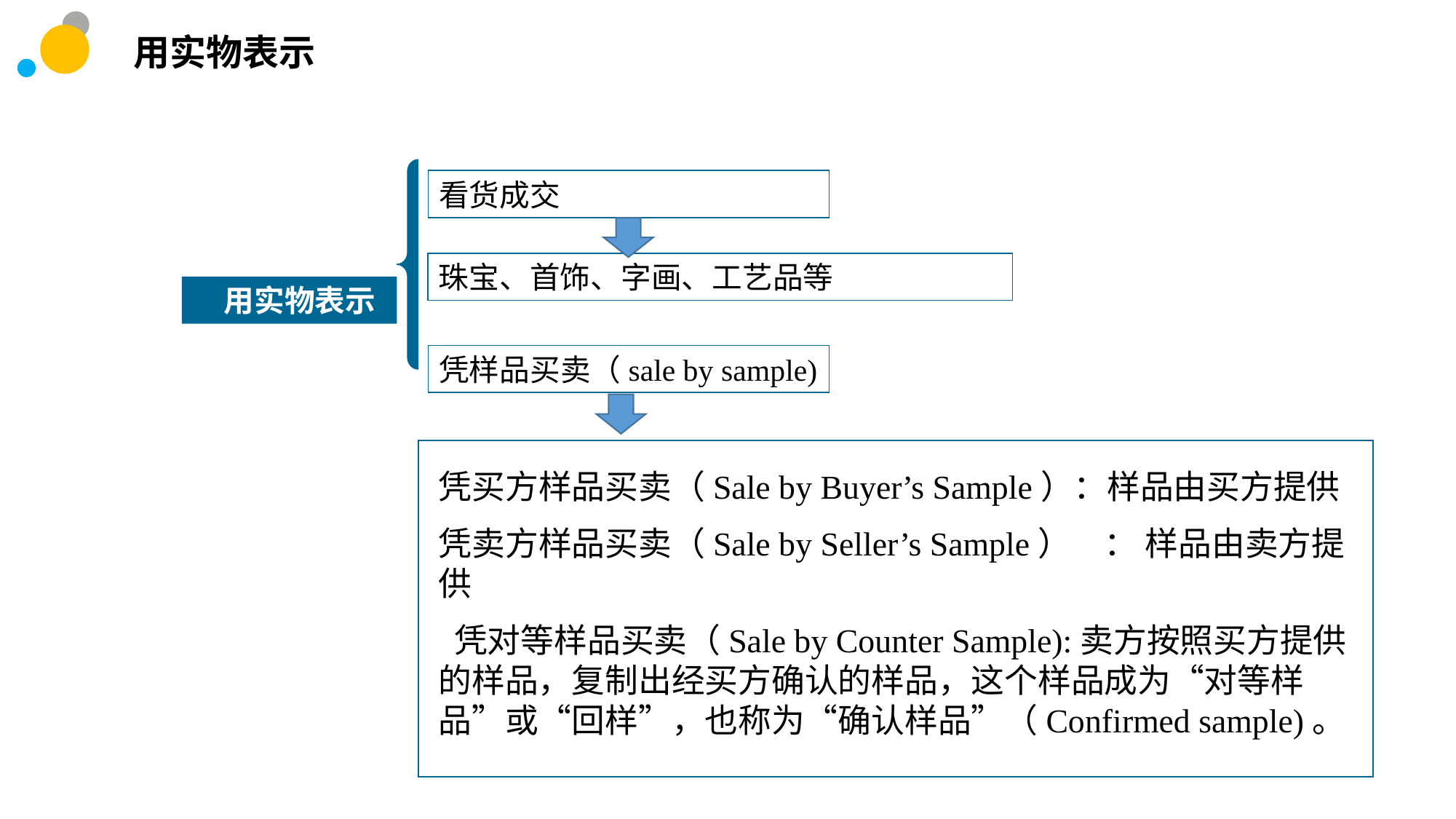

用实物表示

看货成交

珠宝、首饰、字画、工艺品等
    用实物表示
凭样品买卖（sale by sample)

凭买方样品买卖（Sale by Buyer’s Sample）：样品由买方提供
凭卖方样品买卖（Sale by Seller’s Sample）　： 样品由卖方提供
 凭对等样品买卖（Sale by Counter Sample):卖方按照买方提供的样品，复制出经买方确认的样品，这个样品成为“对等样品”或“回样”，也称为“确认样品”（Confirmed sample)。